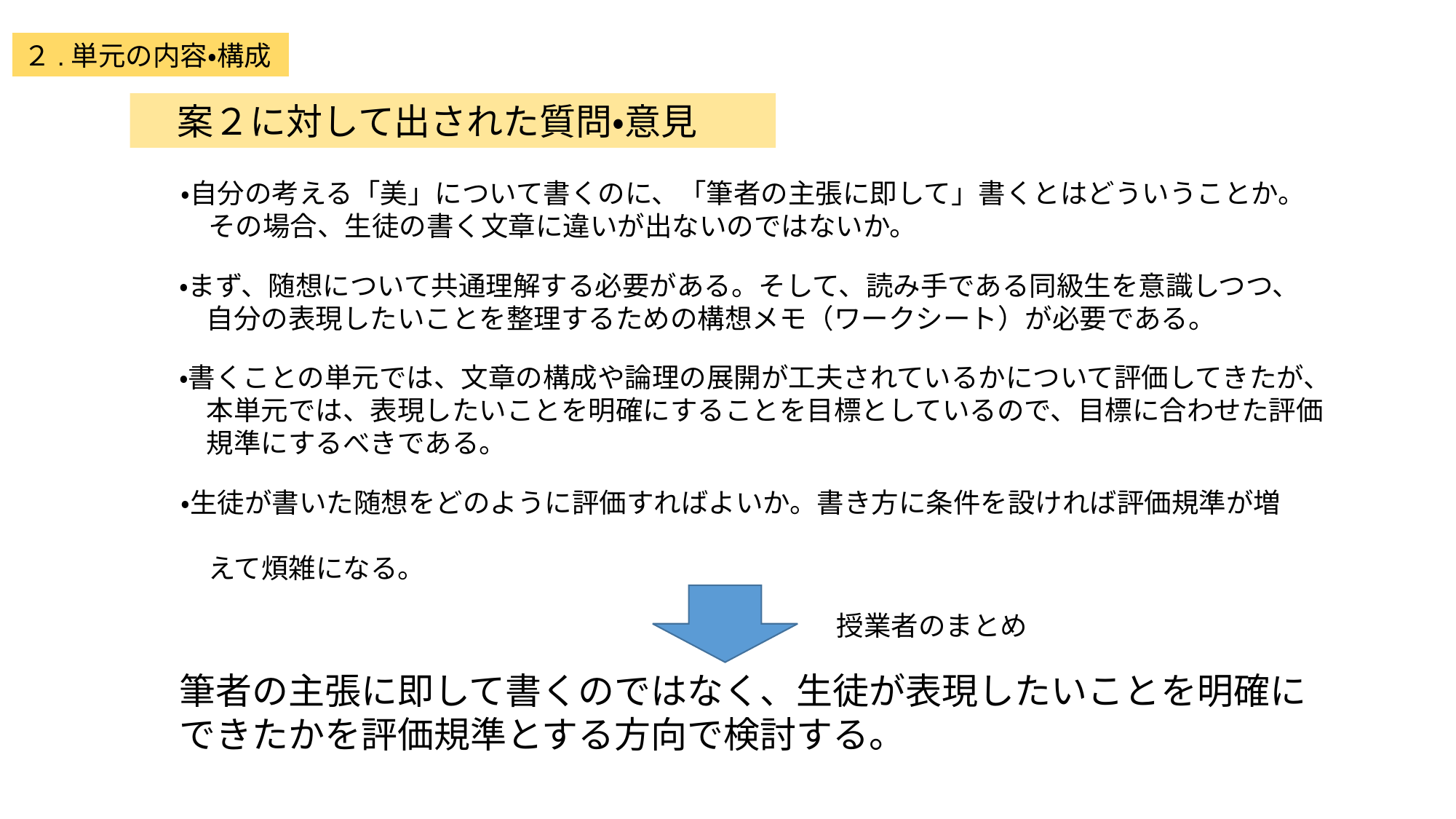

２.単元の内容・構成
　案２に対して出された質問・意見
・自分の考える「美」について書くのに、「筆者の主張に即して」書くとはどういうことか。
　その場合、生徒の書く文章に違いが出ないのではないか。
・まず、随想について共通理解する必要がある。そして、読み手である同級生を意識しつつ、
　自分の表現したいことを整理するための構想メモ（ワークシート）が必要である。
・書くことの単元では、文章の構成や論理の展開が工夫されているかについて評価してきたが、
　本単元では、表現したいことを明確にすることを目標としているので、目標に合わせた評価
　規準にするべきである。
・生徒が書いた随想をどのように評価すればよいか。書き方に条件を設ければ評価規準が増
　えて煩雑になる。

授業者のまとめ
筆者の主張に即して書くのではなく、生徒が表現したいことを明確にできたかを評価規準とする方向で検討する。